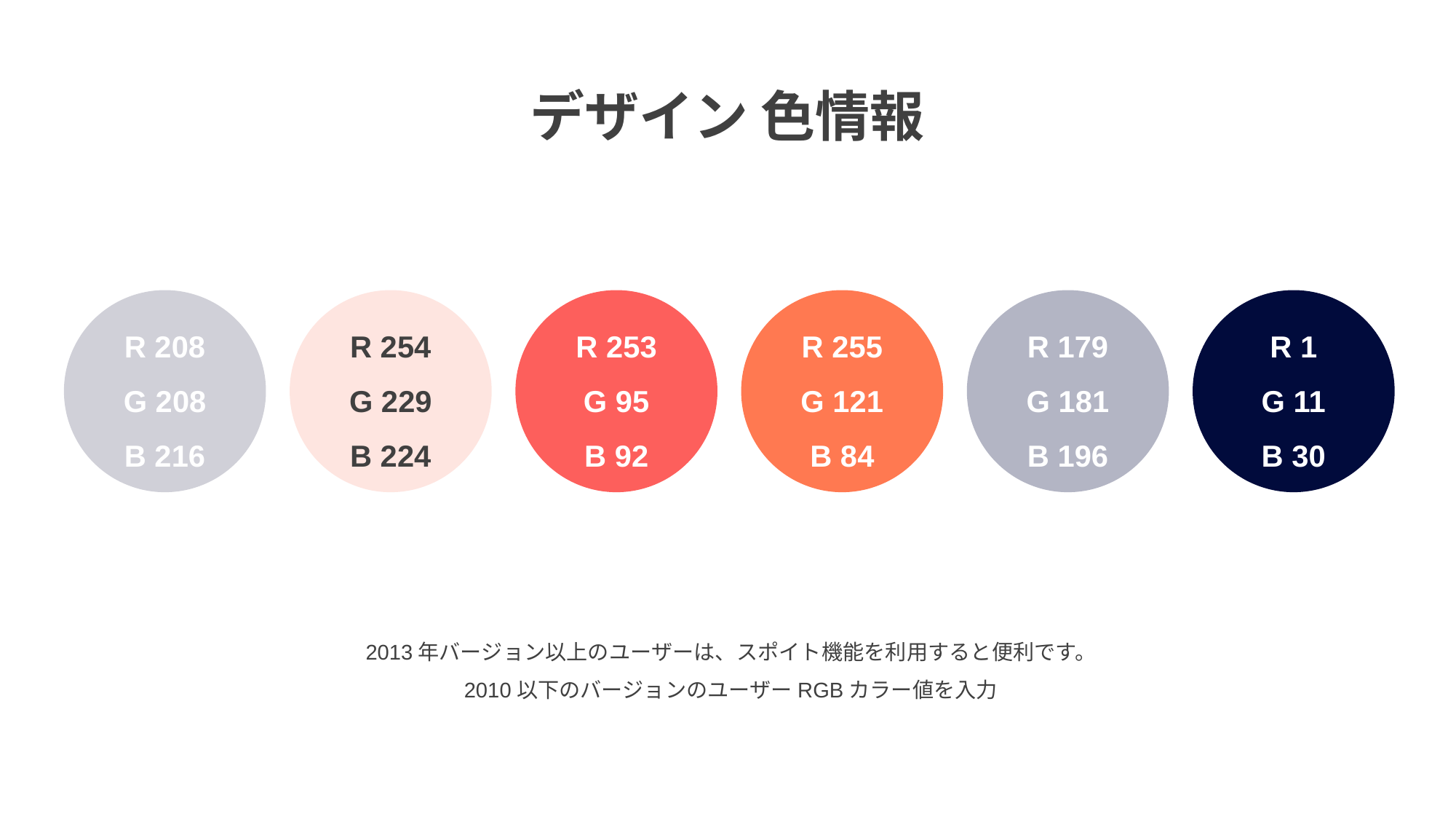

デザイン 色情報
R 208
G 208
B 216
R 254
G 229
B 224
R 253
G 95
B 92
R 255
G 121
B 84
R 179
G 181
B 196
R 1
G 11
B 30
2013年バージョン以上のユーザーは、スポイト機能を利用すると便利です。
2010以下のバージョンのユーザーRGBカラー値を入力